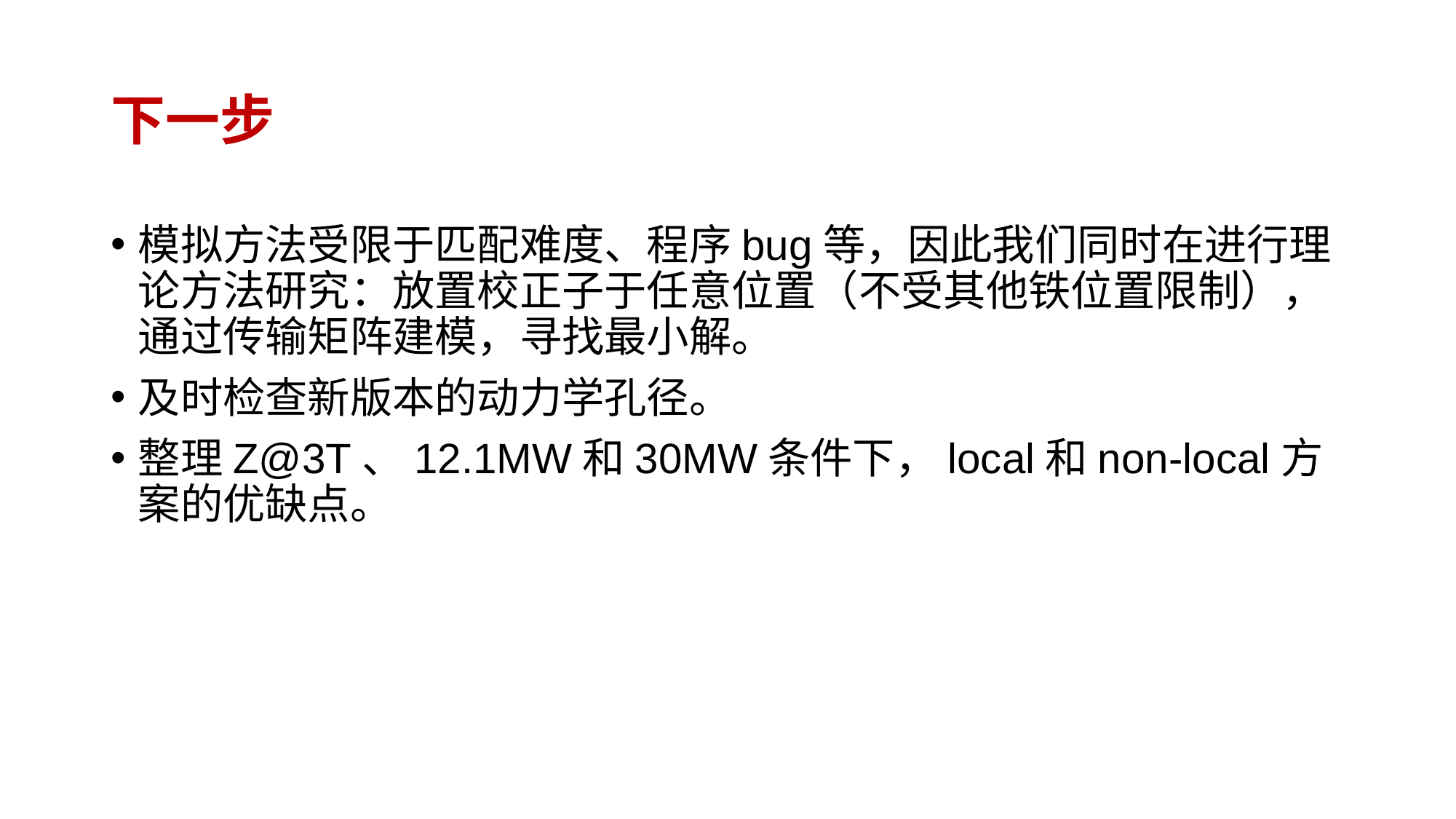

# 下一步
模拟方法受限于匹配难度、程序bug等，因此我们同时在进行理论方法研究：放置校正子于任意位置（不受其他铁位置限制），通过传输矩阵建模，寻找最小解。
及时检查新版本的动力学孔径。
整理Z@3T、12.1MW和30MW条件下，local和non-local方案的优缺点。